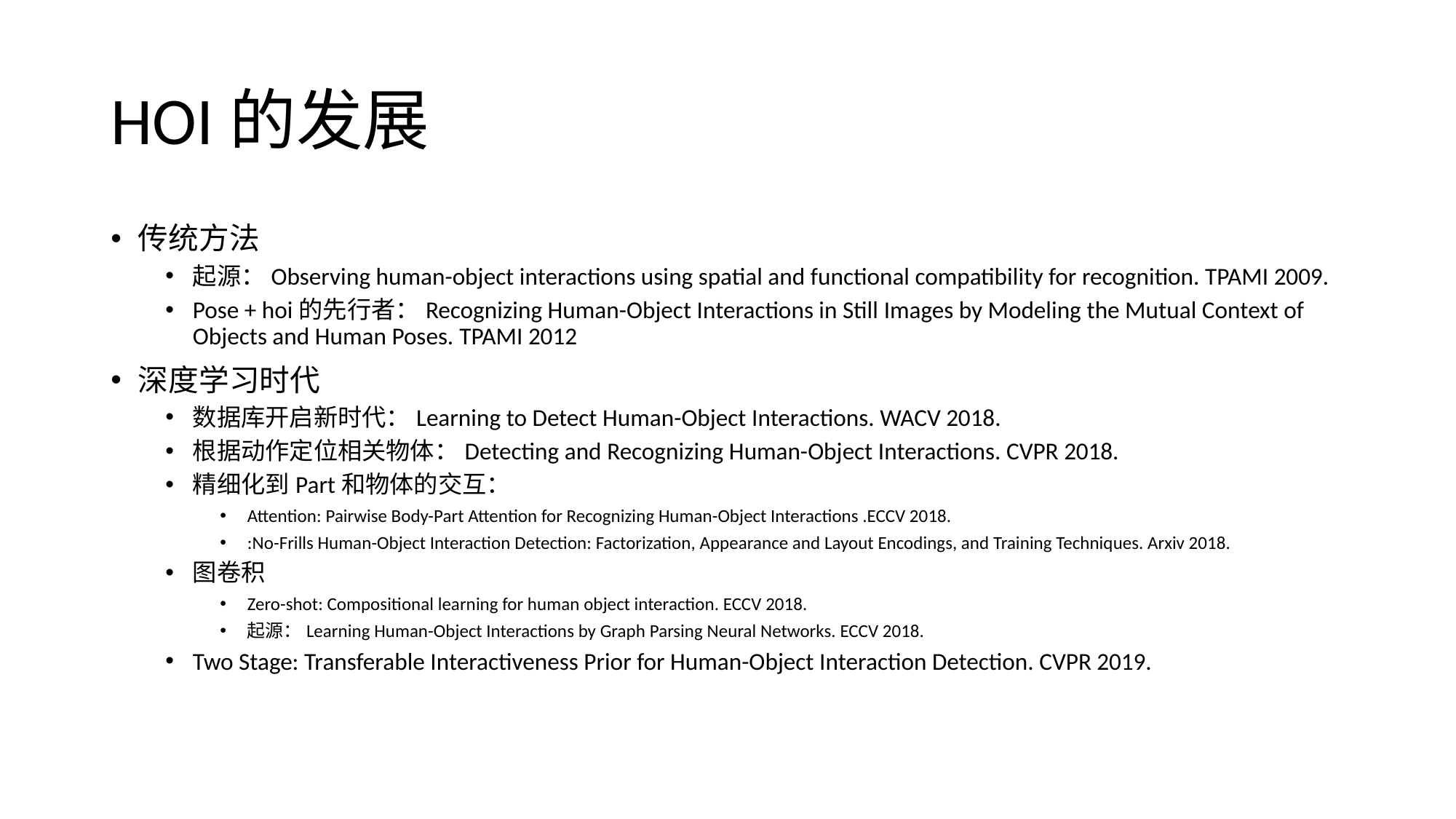

# HOI的发展
传统方法
起源：Observing human-object interactions using spatial and functional compatibility for recognition. TPAMI 2009.
Pose + hoi的先行者：Recognizing Human-Object Interactions in Still Images by Modeling the Mutual Context of Objects and Human Poses. TPAMI 2012
深度学习时代
数据库开启新时代：Learning to Detect Human-Object Interactions. WACV 2018.
根据动作定位相关物体：Detecting and Recognizing Human-Object Interactions. CVPR 2018.
精细化到Part和物体的交互：
Attention: Pairwise Body-Part Attention for Recognizing Human-Object Interactions .ECCV 2018.
:No-Frills Human-Object Interaction Detection: Factorization, Appearance and Layout Encodings, and Training Techniques. Arxiv 2018.
图卷积
Zero-shot: Compositional learning for human object interaction. ECCV 2018.
起源：Learning Human-Object Interactions by Graph Parsing Neural Networks. ECCV 2018.
Two Stage: Transferable Interactiveness Prior for Human-Object Interaction Detection. CVPR 2019.